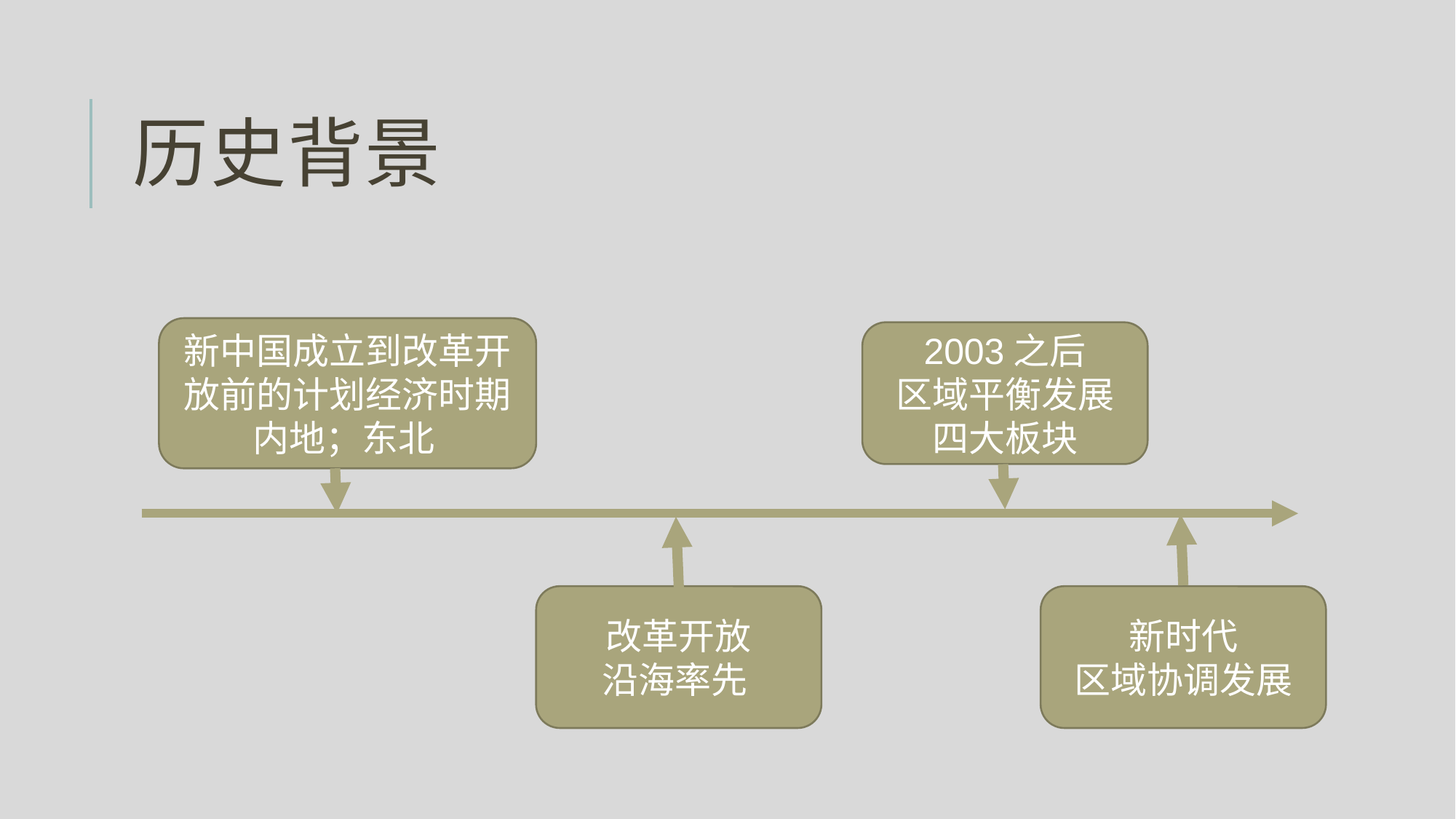

# 历史背景
新中国成立到改革开放前的计划经济时期
内地；东北
2003之后
区域平衡发展
四大板块
改革开放
沿海率先
新时代
区域协调发展